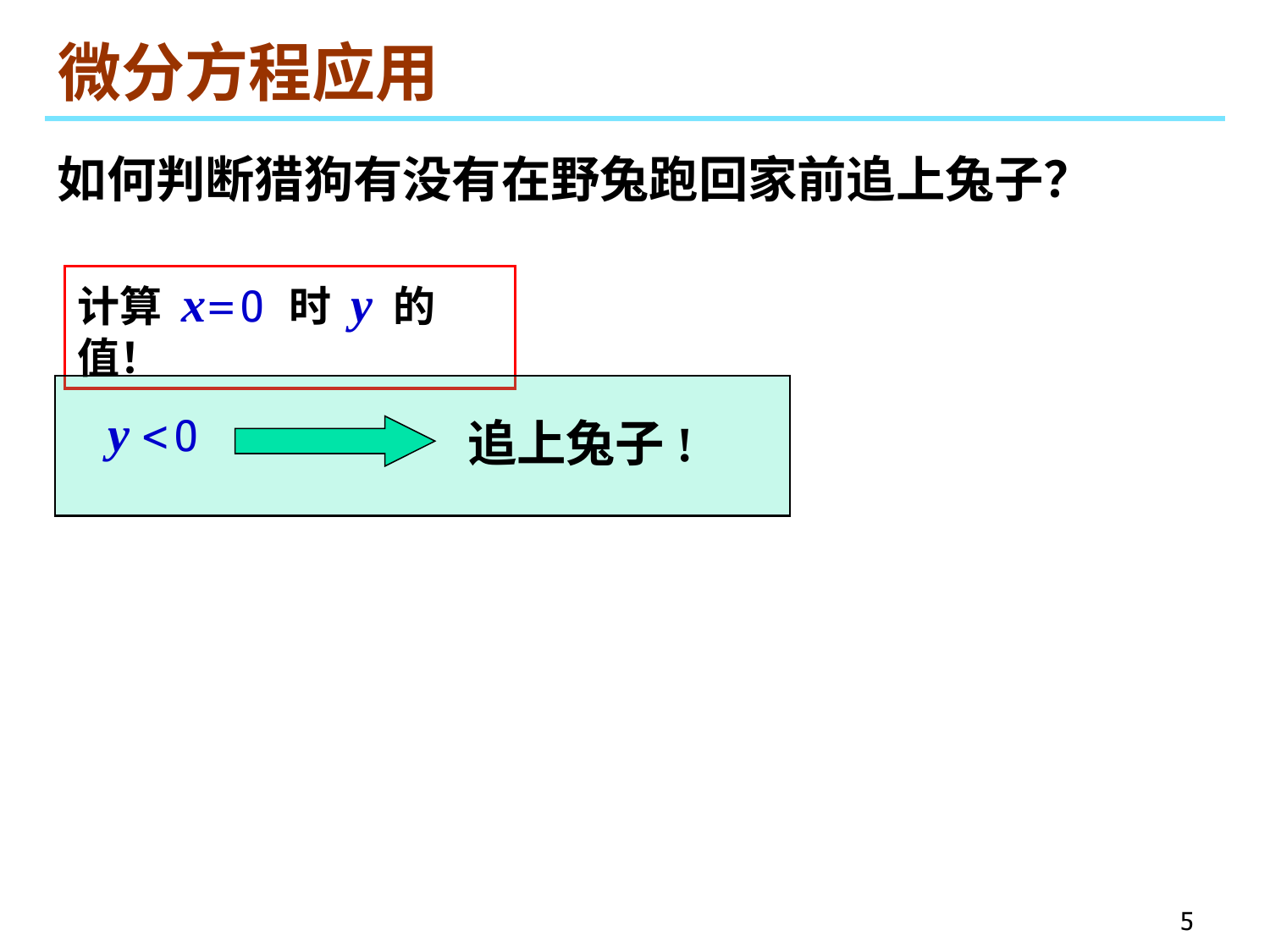

# 微分方程应用
如何判断猎狗有没有在野兔跑回家前追上兔子？
计算 x=0 时 y 的值！

y <0
追上兔子!

5